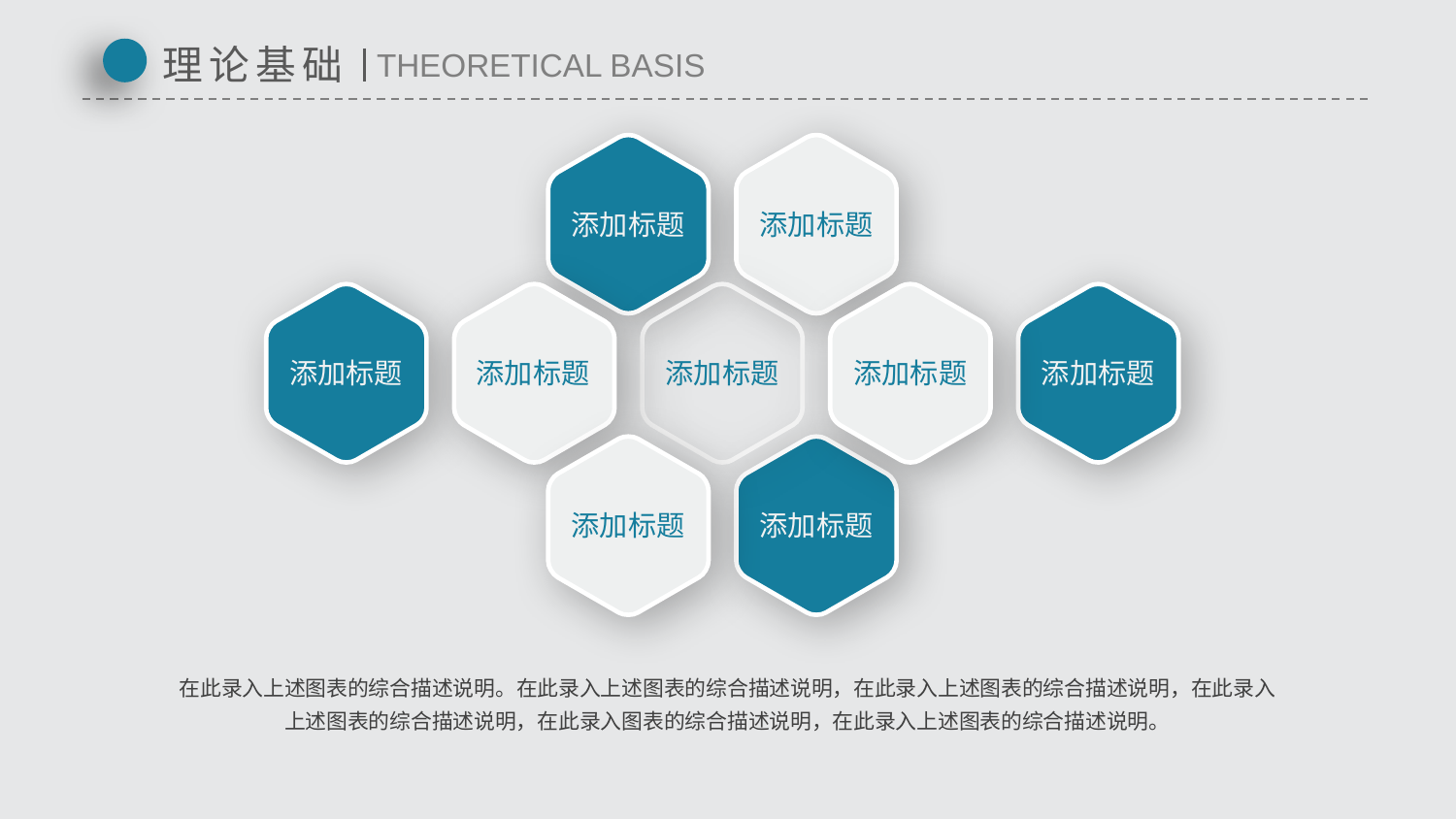

理论基础
THEORETICAL BASIS

添加标题

添加标题

添加标题

添加标题

添加标题

添加标题

添加标题

添加标题

添加标题
在此录入上述图表的综合描述说明。在此录入上述图表的综合描述说明，在此录入上述图表的综合描述说明，在此录入上述图表的综合描述说明，在此录入图表的综合描述说明，在此录入上述图表的综合描述说明。